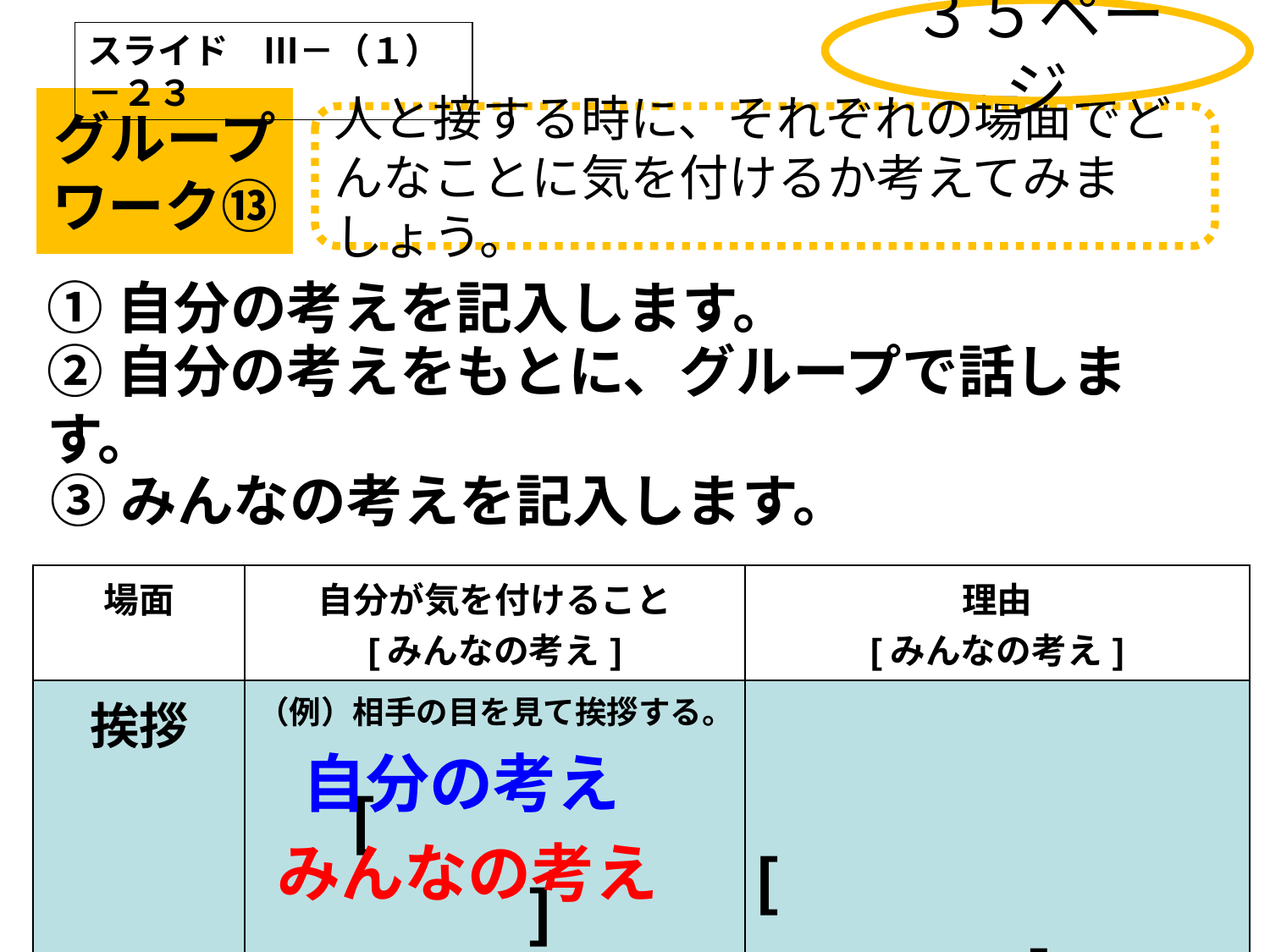

３５ページ
スライド　Ⅲ－（１）－２３
グループ
ワーク⑬
人と接する時に、それぞれの場面でどんなことに気を付けるか考えてみましょう。
①自分の考えを記入します。
②自分の考えをもとに、グループで話します。
③みんなの考えを記入します。
| 場面 | 自分が気を付けること [みんなの考え] | 理由 [みんなの考え] |
| --- | --- | --- |
| 挨拶 | （例）相手の目を見て挨拶する。 　 [　　　　　　　　　] | [　　　　　　　　　　] |
自分の考え
みんなの考え